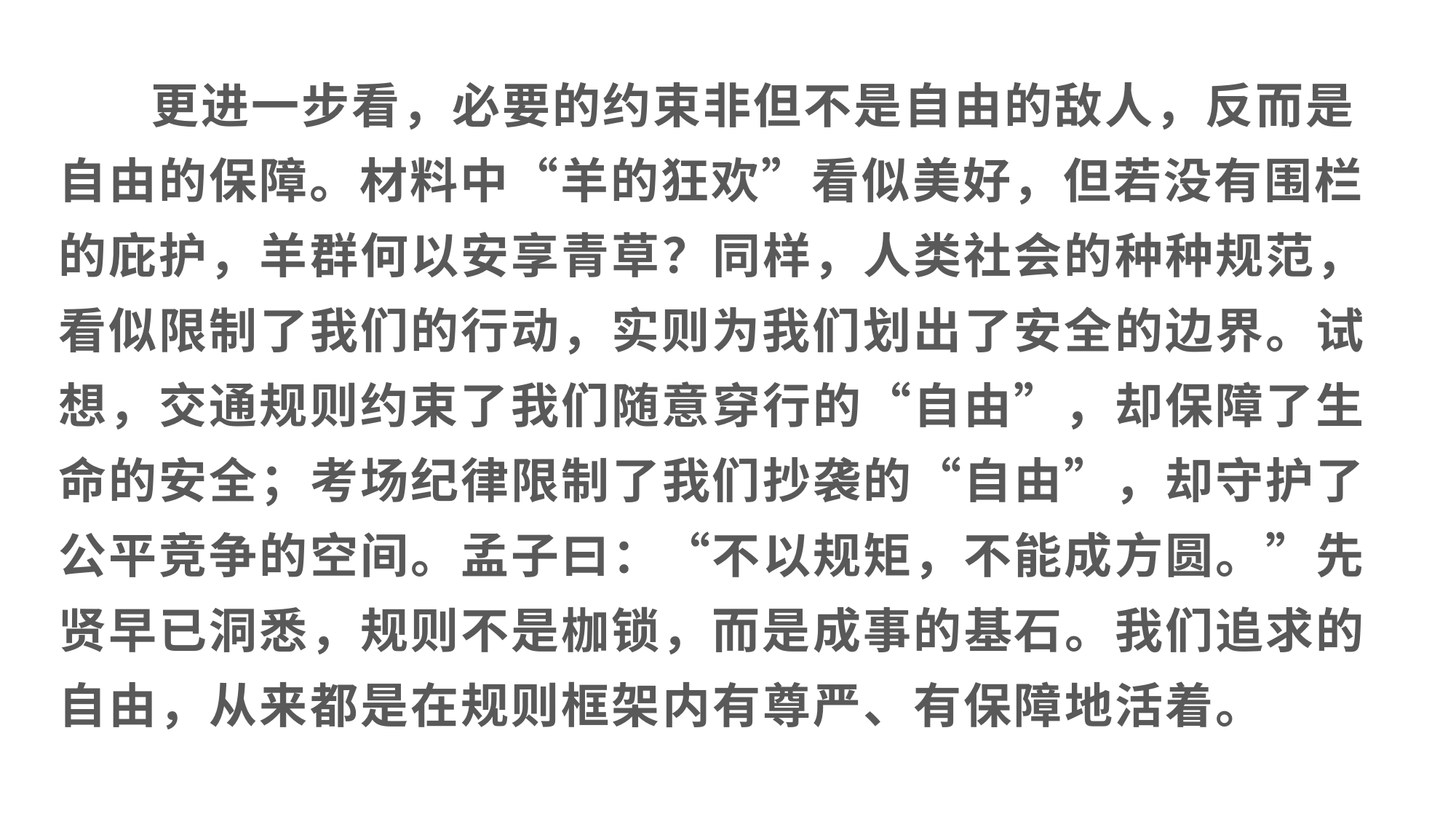

更进一步看，必要的约束非但不是自由的敌人，反而是自由的保障。材料中“羊的狂欢”看似美好，但若没有围栏的庇护，羊群何以安享青草？同样，人类社会的种种规范，看似限制了我们的行动，实则为我们划出了安全的边界。试想，交通规则约束了我们随意穿行的“自由”，却保障了生命的安全；考场纪律限制了我们抄袭的“自由”，却守护了公平竞争的空间。孟子曰：“不以规矩，不能成方圆。”先贤早已洞悉，规则不是枷锁，而是成事的基石。我们追求的自由，从来都是在规则框架内有尊严、有保障地活着。